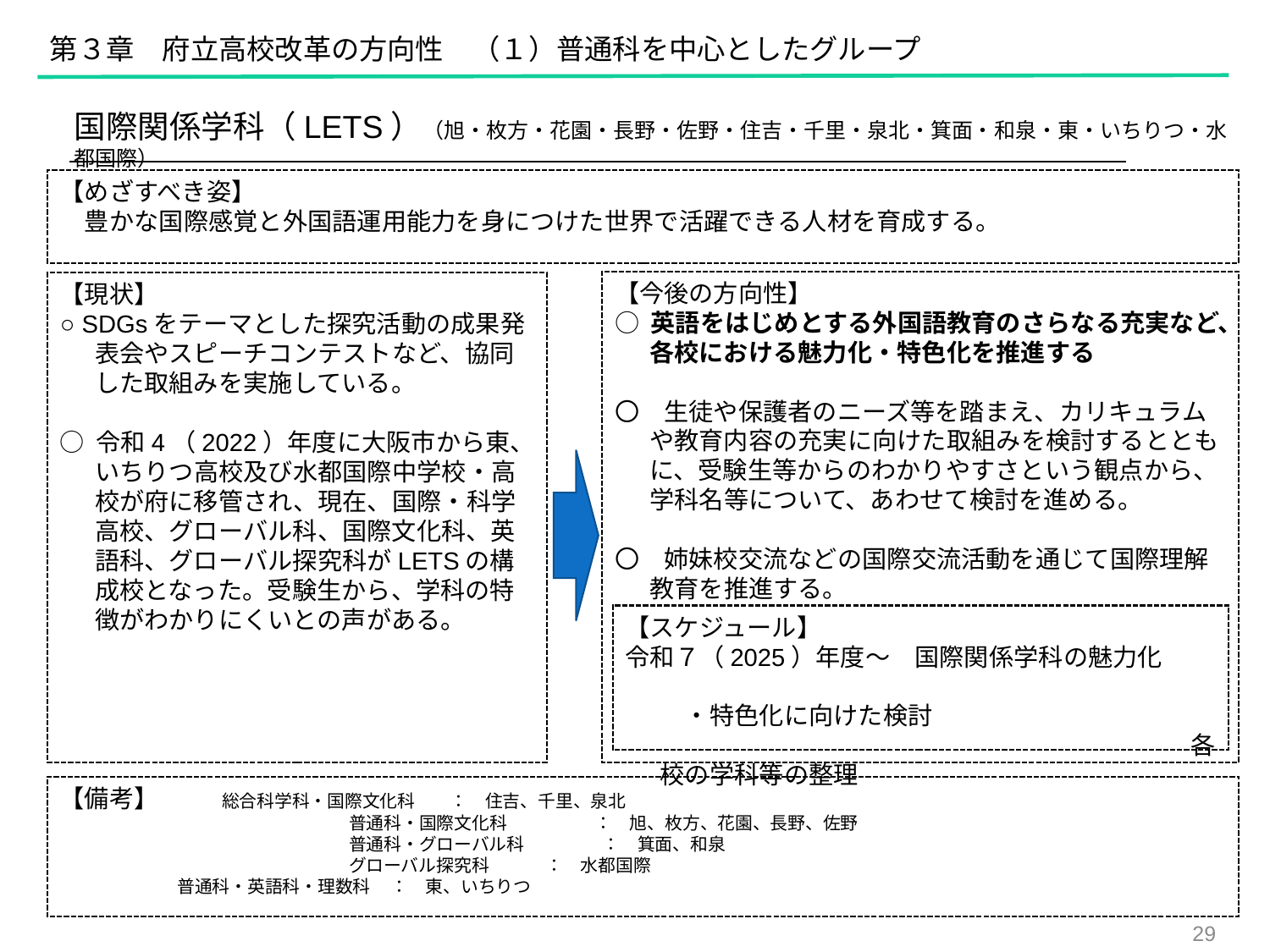

第３章　府立高校改革の方向性　（１）普通科を中心としたグループ
国際関係学科（LETS）（旭・枚方・花園・長野・佐野・住吉・千里・泉北・箕面・和泉・東・いちりつ・水都国際）
【めざすべき姿】
　豊かな国際感覚と外国語運用能力を身につけた世界で活躍できる人材を育成する。
【今後の方向性】
○ 英語をはじめとする外国語教育のさらなる充実など、各校における魅力化・特色化を推進する

〇　生徒や保護者のニーズ等を踏まえ、カリキュラムや教育内容の充実に向けた取組みを検討するとともに、受験生等からのわかりやすさという観点から、学科名等について、あわせて検討を進める。

〇　姉妹校交流などの国際交流活動を通じて国際理解教育を推進する。
【現状】
○ SDGsをテーマとした探究活動の成果発表会やスピーチコンテストなど、協同した取組みを実施している。

○ 令和4（2022）年度に大阪市から東、いちりつ高校及び水都国際中学校・高校が府に移管され、現在、国際・科学高校、グローバル科、国際文化科、英語科、グローバル探究科がLETSの構成校となった。受験生から、学科の特徴がわかりにくいとの声がある。

【スケジュール】
令和７（2025）年度～　国際関係学科の魅力化
				　・特色化に向けた検討
					   各校の学科等の整理

【備考】	総合科学科・国際文化科　　：　住吉、千里、泉北
			普通科・国際文化科　　　　　：　旭、枚方、花園、長野、佐野
			普通科・グローバル科　　　 　 ：　箕面、和泉
			グローバル探究科              ：　水都国際
               　　　普通科・英語科・理数科     ：　東、いちりつ
29